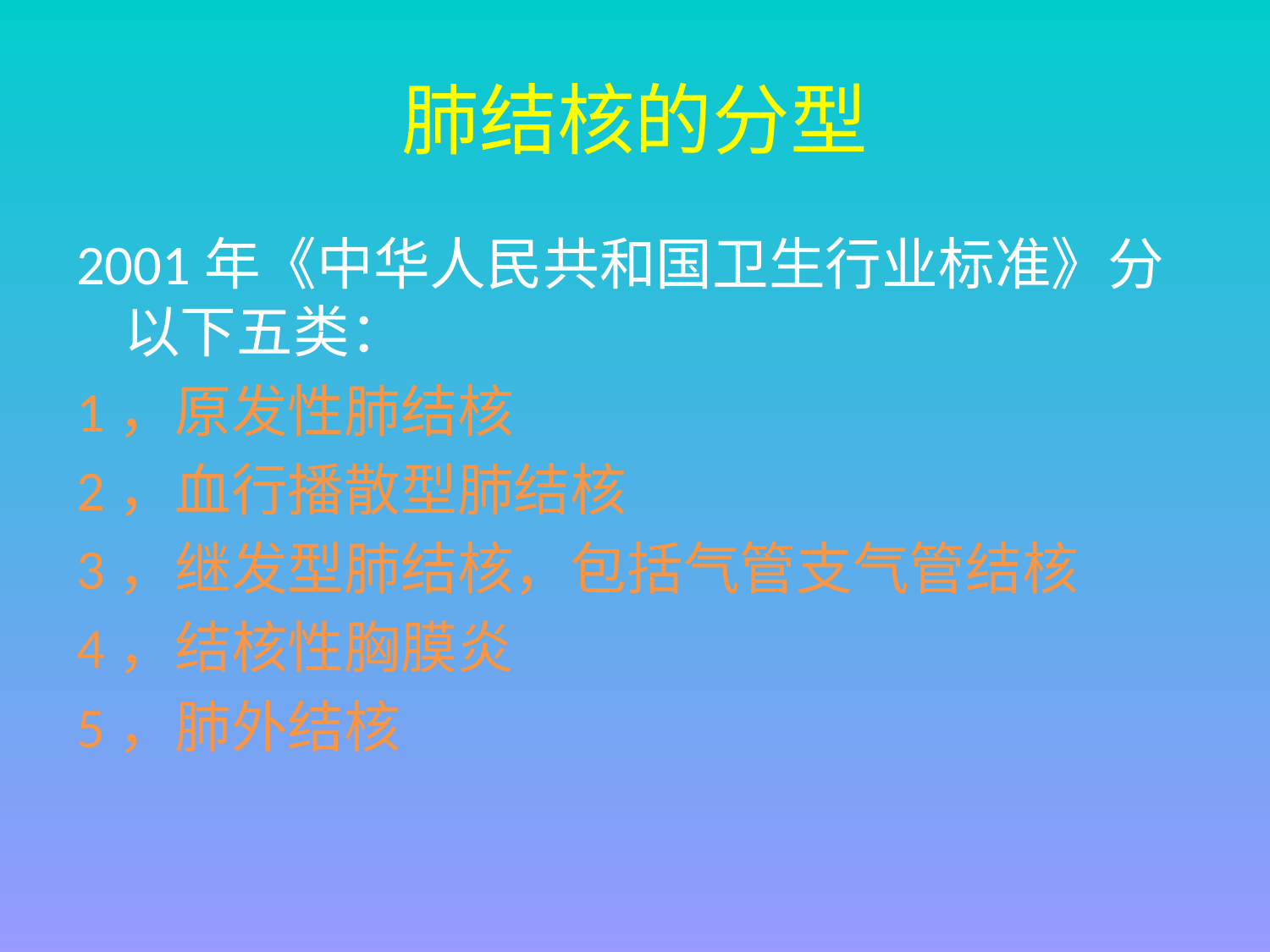

# 肺结核的分型
2001年《中华人民共和国卫生行业标准》分以下五类：
1，原发性肺结核
2，血行播散型肺结核
3，继发型肺结核，包括气管支气管结核
4，结核性胸膜炎
5，肺外结核